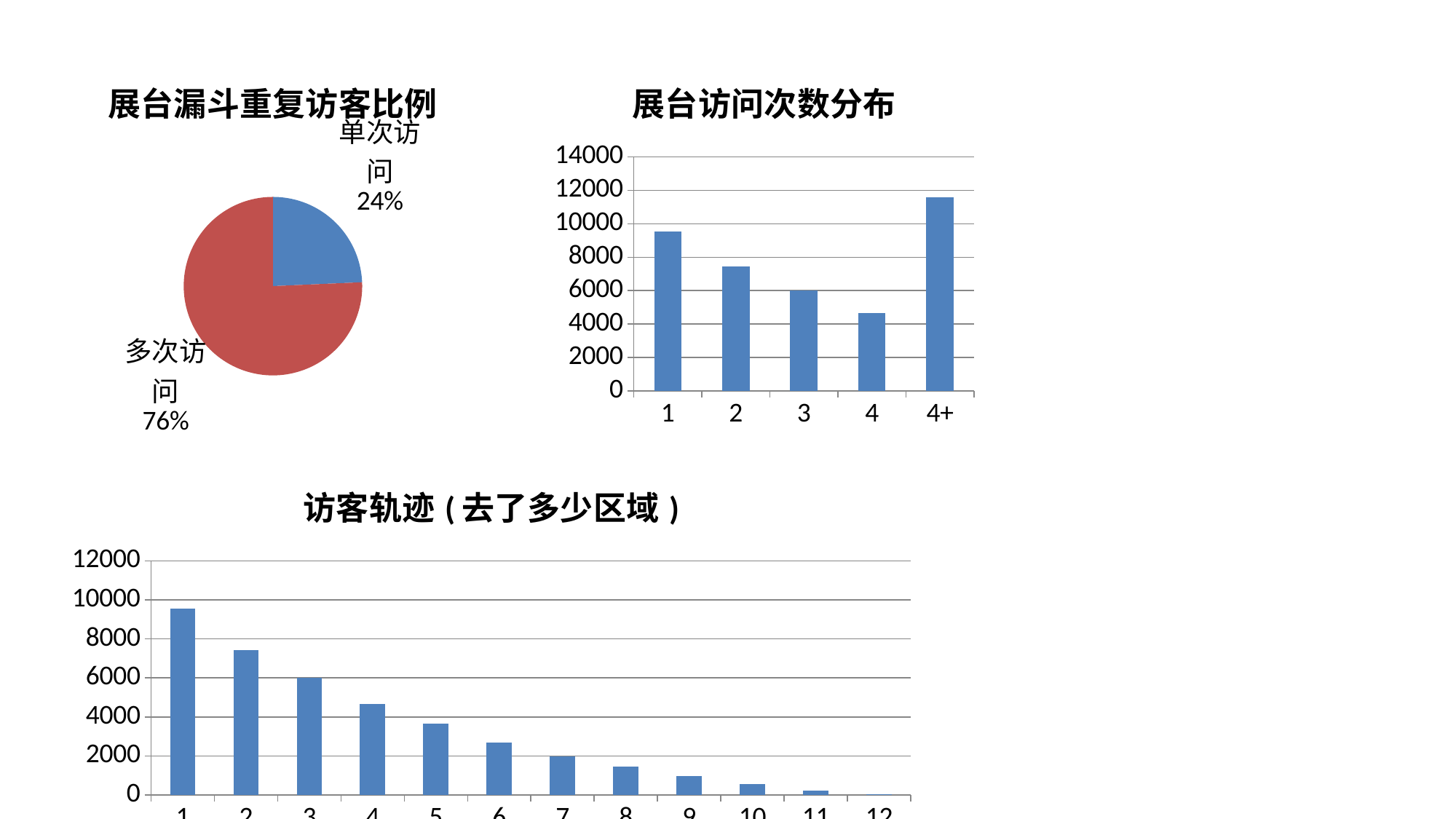

### Chart: 展台漏斗重复访客比例

| Category | 访问次数 |
|---|---|
| 单次访问 | 9544.0 |
| 多次访问 | 29713.0 |

### Chart: 展台访问次数分布

| Category | 访问次数 |
|---|---|
| 1 | 9544.0 |
| 2 | 7437.0 |
| 3 | 6006.0 |
| 4 | 4682.0 |
| 4+ | 11588.0 |

### Chart: 访客轨迹(去了多少区域)

| Category | 访问次数 |
|---|---|
| 1 | 9544.0 |
| 2 | 7437.0 |
| 3 | 6006.0 |
| 4 | 4682.0 |
| 5 | 3665.0 |
| 6 | 2697.0 |
| 7 | 1974.0 |
| 8 | 1459.0 |
| 9 | 974.0 |
| 10 | 551.0 |
| 11 | 216.0 |
| 12 | 52.0 |